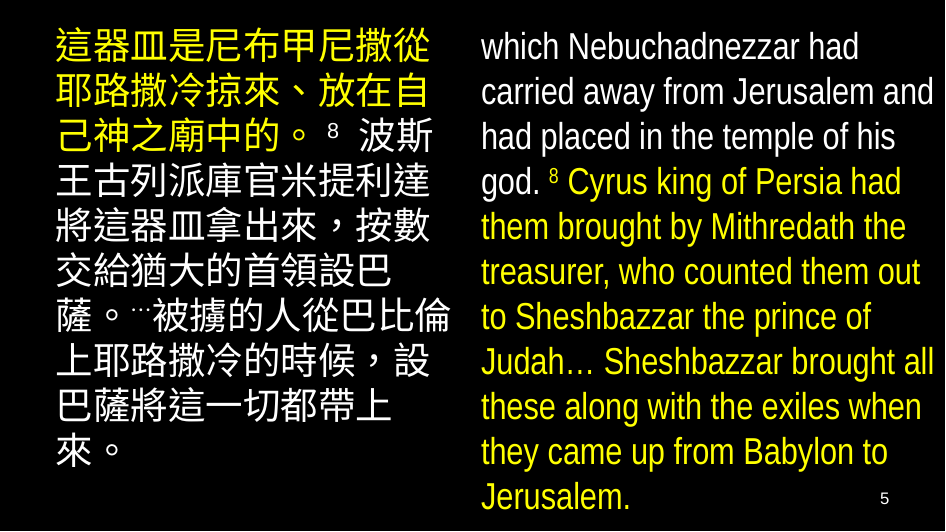

這器皿是尼布甲尼撒從耶路撒冷掠來、放在自己神之廟中的。8 波斯王古列派庫官米提利達將這器皿拿出來，按數交給猶大的首領設巴薩。…被擄的人從巴比倫上耶路撒冷的時候，設巴薩將這一切都帶上來。

which Nebuchadnezzar had carried away from Jerusalem and had placed in the temple of his god. 8 Cyrus king of Persia had them brought by Mithredath the treasurer, who counted them out to Sheshbazzar the prince of Judah… Sheshbazzar brought all these along with the exiles when they came up from Babylon to Jerusalem.

5